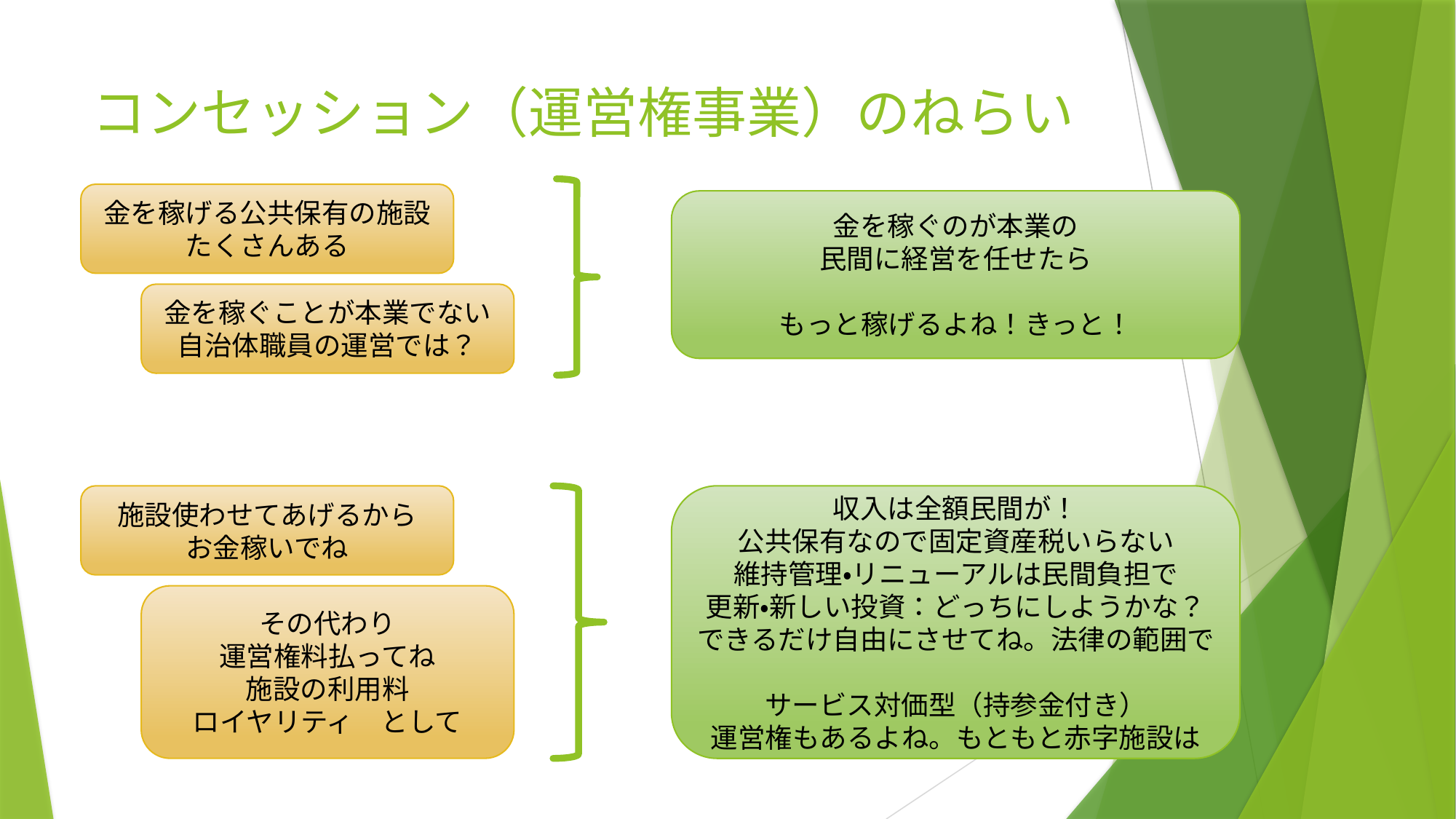

# コンセッション（運営権事業）のねらい

金を稼げる公共保有の施設
たくさんある
金を稼ぐのが本業の
民間に経営を任せたら

もっと稼げるよね！きっと！
金を稼ぐことが本業でない
自治体職員の運営では？
施設使わせてあげるから
お金稼いでね

収入は全額民間が！
公共保有なので固定資産税いらない
維持管理・リニューアルは民間負担で
更新・新しい投資：どっちにしようかな？
できるだけ自由にさせてね。法律の範囲で

サービス対価型（持参金付き）
運営権もあるよね。もともと赤字施設は
その代わり
運営権料払ってね
施設の利用料
ロイヤリティ　として